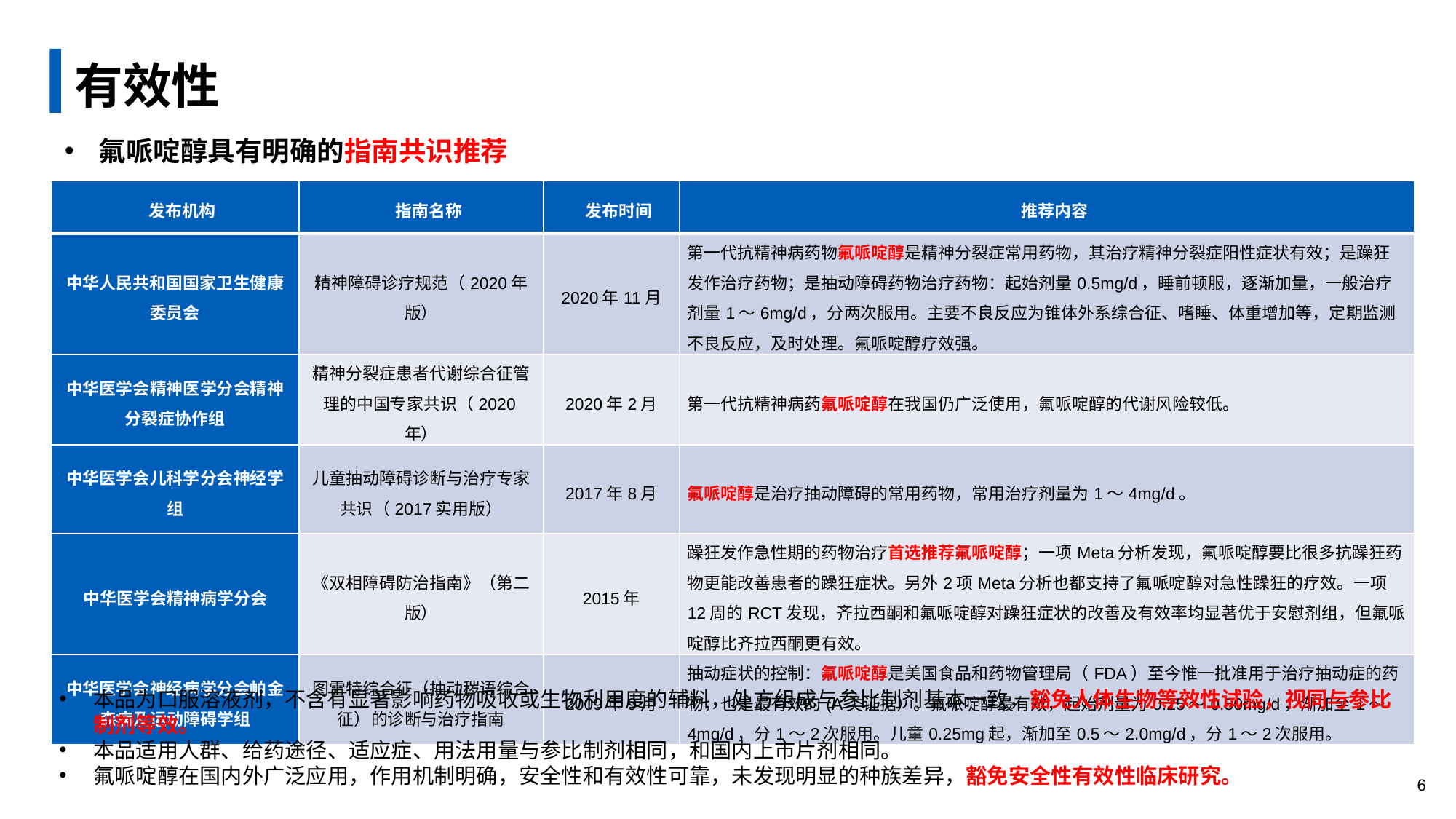

# 有效性
氟哌啶醇具有明确的指南共识推荐
| 发布机构 | 指南名称 | 发布时间 | 推荐内容 |
| --- | --- | --- | --- |
| 中华人民共和国国家卫生健康委员会 | 精神障碍诊疗规范（2020年版） | 2020年11月 | 第一代抗精神病药物氟哌啶醇是精神分裂症常用药物，其治疗精神分裂症阳性症状有效；是躁狂发作治疗药物；是抽动障碍药物治疗药物：起始剂量0.5mg/d，睡前顿服，逐渐加量，一般治疗剂量1～6mg/d，分两次服用。主要不良反应为锥体外系综合征、嗜睡、体重增加等，定期监测不良反应，及时处理。氟哌啶醇疗效强。 |
| 中华医学会精神医学分会精神分裂症协作组 | 精神分裂症患者代谢综合征管理的中国专家共识（2020年） | 2020年2月 | 第一代抗精神病药氟哌啶醇在我国仍广泛使用，氟哌啶醇的代谢风险较低。 |
| 中华医学会儿科学分会神经学组 | 儿童抽动障碍诊断与治疗专家共识（2017实用版） | 2017年8月 | 氟哌啶醇是治疗抽动障碍的常用药物，常用治疗剂量为1～4mg/d。 |
| 中华医学会精神病学分会 | 《双相障碍防治指南》（第二版） | 2015年 | 躁狂发作急性期的药物治疗首选推荐氟哌啶醇；一项Meta分析发现，氟哌啶醇要比很多抗躁狂药物更能改善患者的躁狂症状。另外2项Meta分析也都支持了氟哌啶醇对急性躁狂的疗效。一项12周的RCT发现，齐拉西酮和氟哌啶醇对躁狂症状的改善及有效率均显著优于安慰剂组，但氟哌啶醇比齐拉西酮更有效。 |
| 中华医学会神经病学分会帕金森病及运动障碍学组 | 图雷特综合征（抽动秽语综合征）的诊断与治疗指南 | 2009年9月 | 抽动症状的控制：氟哌啶醇是美国食品和药物管理局（FDA）至今惟一批准用于治疗抽动症的药物，也是最有效的(A类证据）。氟哌啶醇最有效，起始剂量为0.25～0.50mg/d，渐加至1～4mg/d，分1～2次服用。儿童0.25mg起，渐加至0.5～2.0mg/d，分1～2次服用。 |
本品为口服溶液剂，不含有显著影响药物吸收或生物利用度的辅料，处方组成与参比制剂基本⼀致，豁免人体生物等效性试验，视同与参比制剂等效。
本品适用人群、给药途径、适应症、用法用量与参比制剂相同，和国内上市片剂相同。
氟哌啶醇在国内外广泛应用，作用机制明确，安全性和有效性可靠，未发现明显的种族差异，豁免安全性有效性临床研究。